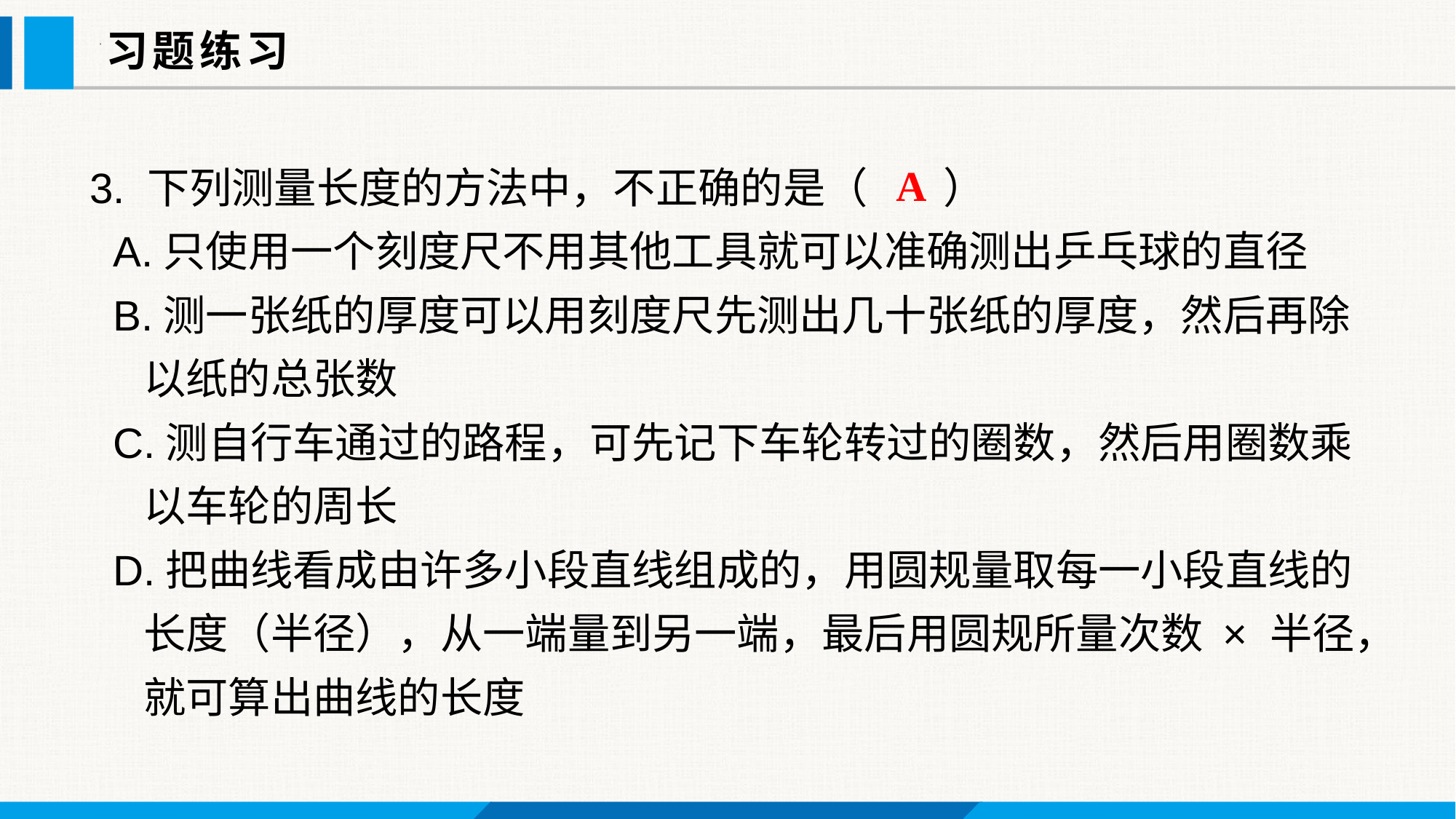

习题练习
A
3. 下列测量长度的方法中，不正确的是（        ）
  A.只使用一个刻度尺不用其他工具就可以准确测出乒乓球的直径
  B.测一张纸的厚度可以用刻度尺先测出几十张纸的厚度，然后再除以纸的总张数
  C.测自行车通过的路程，可先记下车轮转过的圈数，然后用圈数乘以车轮的周长
  D.把曲线看成由许多小段直线组成的，用圆规量取每一小段直线的长度（半径），从一端量到另一端，最后用圆规所量次数 × 半径，就可算出曲线的长度